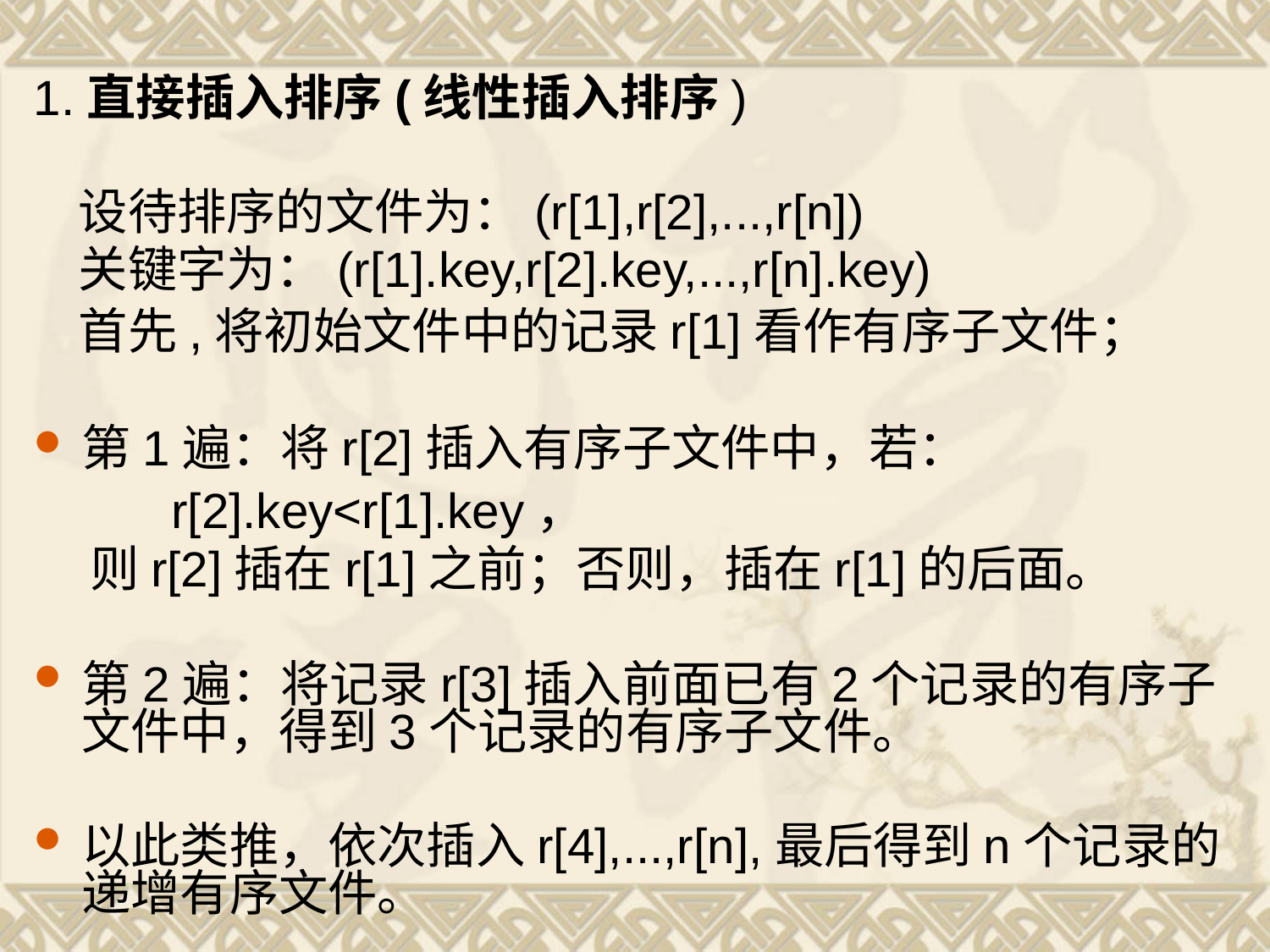

1.直接插入排序(线性插入排序)

   设待排序的文件为：(r[1],r[2],...,r[n])
   关键字为：(r[1].key,r[2].key,...,r[n].key)
   首先,将初始文件中的记录r[1]看作有序子文件；
第1遍：将r[2]插入有序子文件中，若：
          r[2].key<r[1].key，
    则r[2]插在r[1]之前；否则，插在r[1]的后面。

第2遍：将记录r[3]插入前面已有2个记录的有序子文件中，得到3个记录的有序子文件。

以此类推，依次插入r[4],...,r[n],最后得到n个记录的递增有序文件。